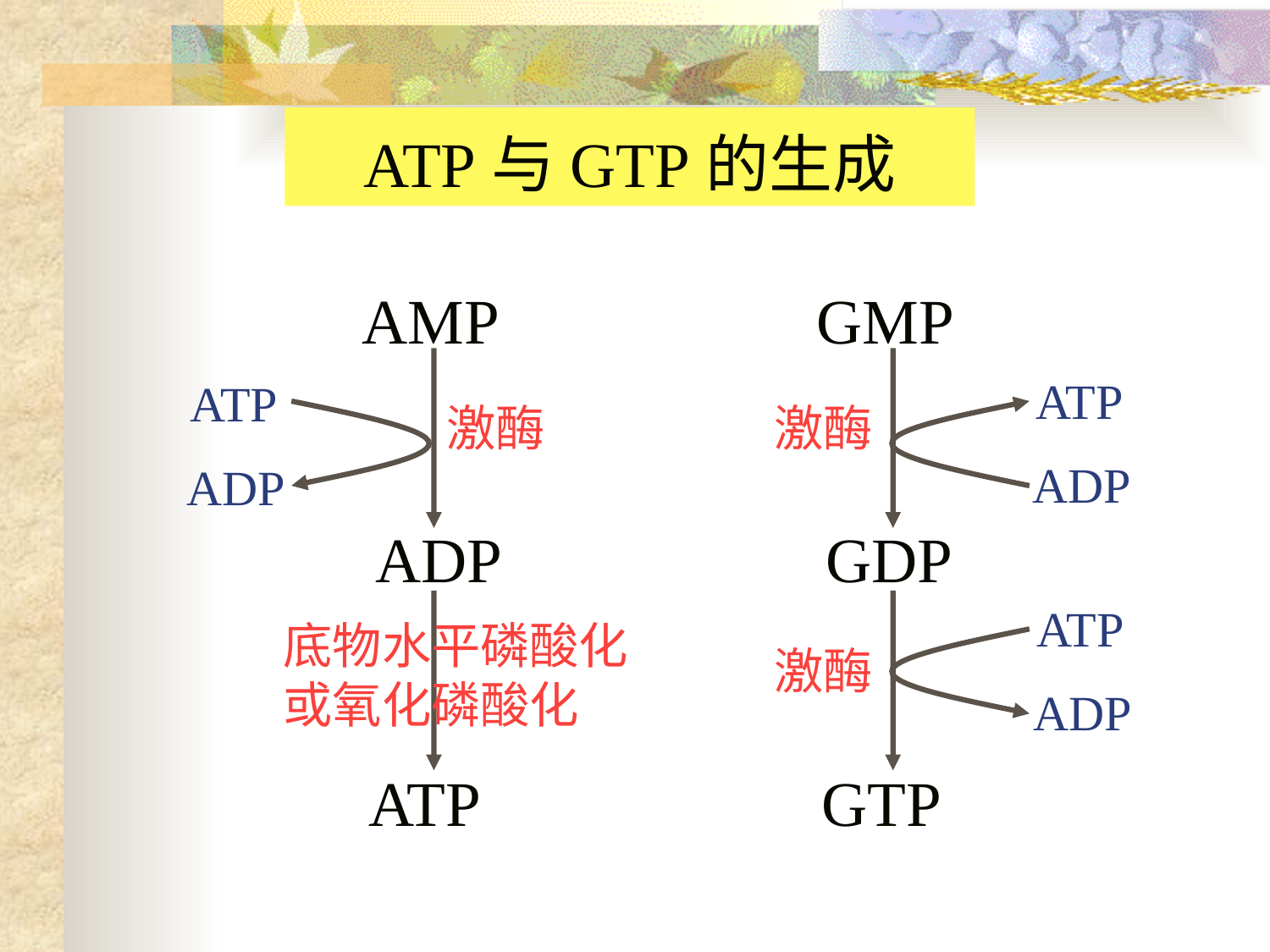

ATP与GTP的生成
AMP
GMP

ATP
激酶

ADP
GDP

ATP

激酶
ADP
GTP

ATP
激酶

ADP
ADP

底物水平磷酸化或氧化磷酸化
ATP